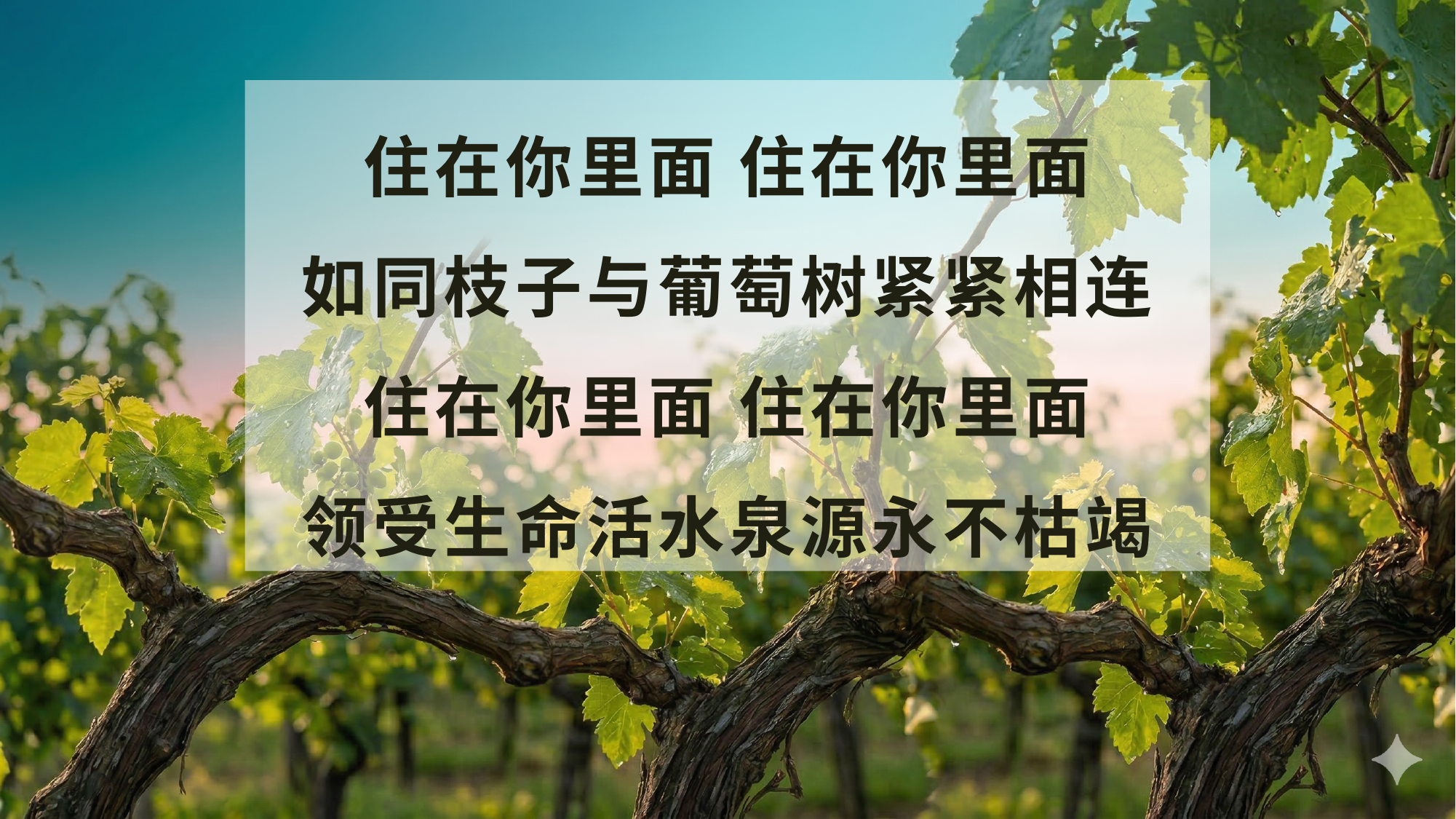

住在你里面 住在你里面
如同枝子与葡萄树紧紧相连
住在你里面 住在你里面
领受生命活水泉源永不枯竭